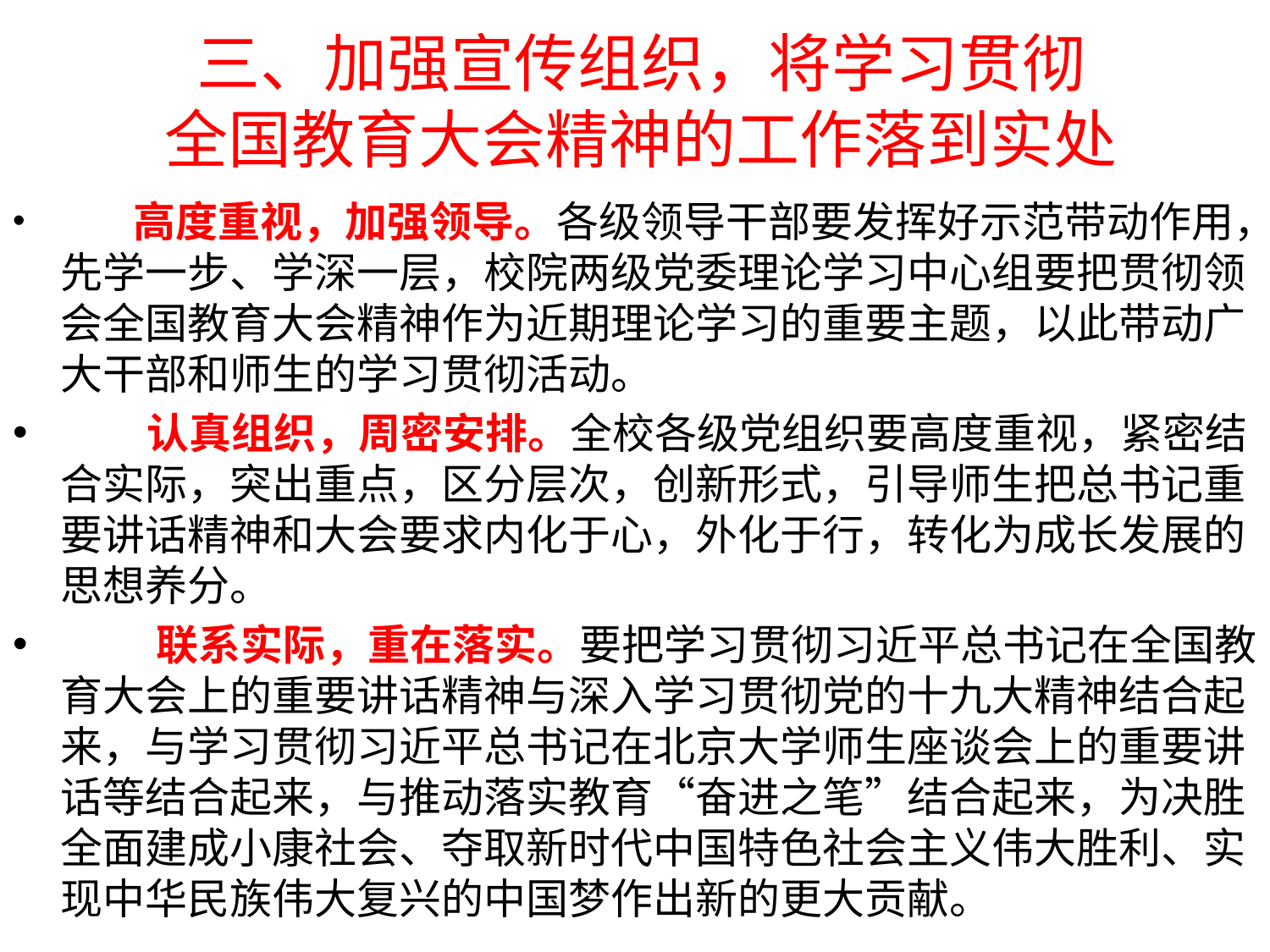

# 三、加强宣传组织，将学习贯彻 全国教育大会精神的工作落到实处
        高度重视，加强领导。各级领导干部要发挥好示范带动作用，先学一步、学深一层，校院两级党委理论学习中心组要把贯彻领会全国教育大会精神作为近期理论学习的重要主题，以此带动广大干部和师生的学习贯彻活动。
        认真组织，周密安排。全校各级党组织要高度重视，紧密结合实际，突出重点，区分层次，创新形式，引导师生把总书记重要讲话精神和大会要求内化于心，外化于行，转化为成长发展的思想养分。
         联系实际，重在落实。要把学习贯彻习近平总书记在全国教育大会上的重要讲话精神与深入学习贯彻党的十九大精神结合起来，与学习贯彻习近平总书记在北京大学师生座谈会上的重要讲话等结合起来，与推动落实教育“奋进之笔”结合起来，为决胜全面建成小康社会、夺取新时代中国特色社会主义伟大胜利、实现中华民族伟大复兴的中国梦作出新的更大贡献。